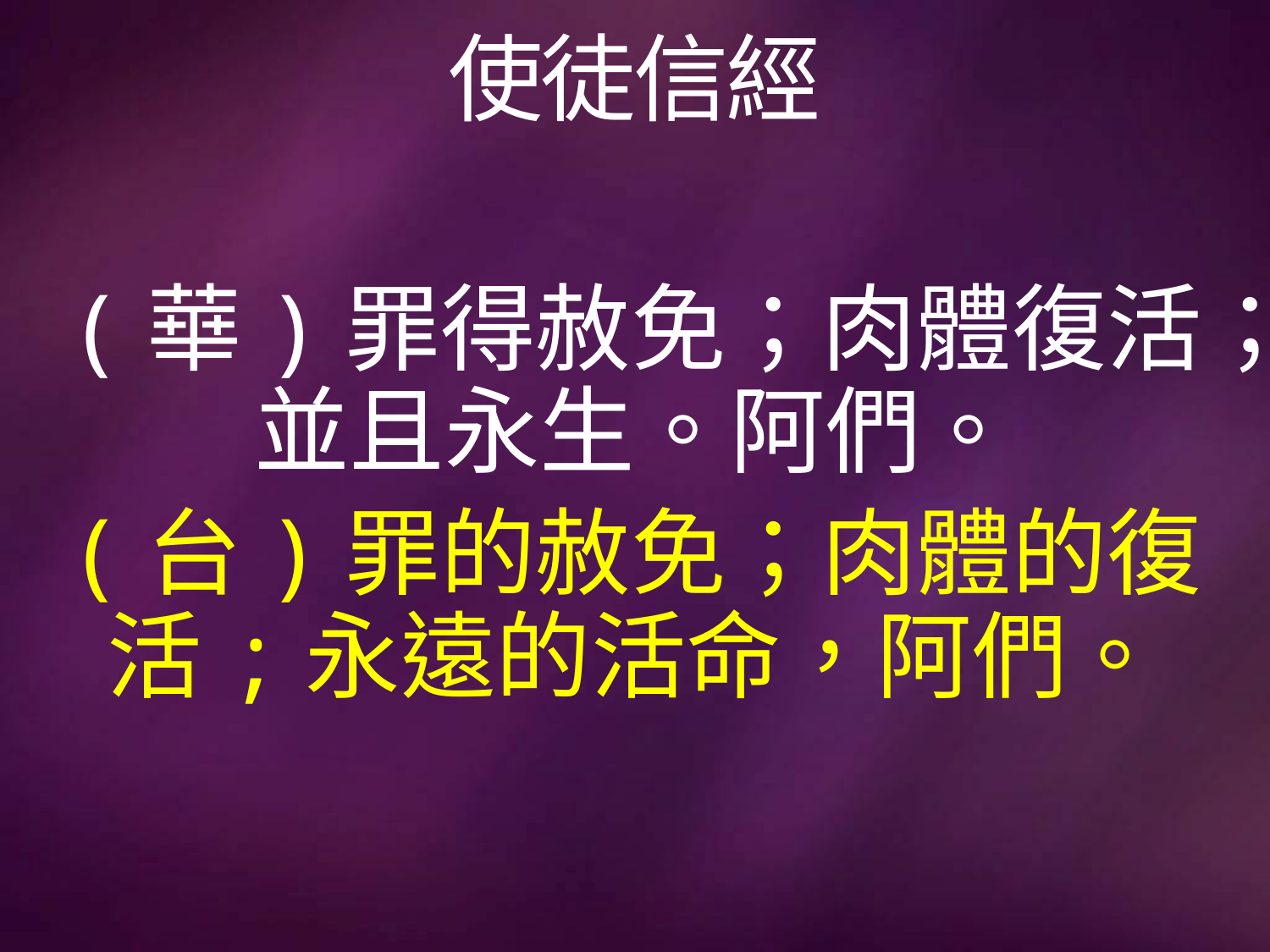

# 使徒信經
(華)罪得赦免；肉體復活；並且永生。阿們。
(台)罪的赦免；肉體的復活;永遠的活命，阿們。